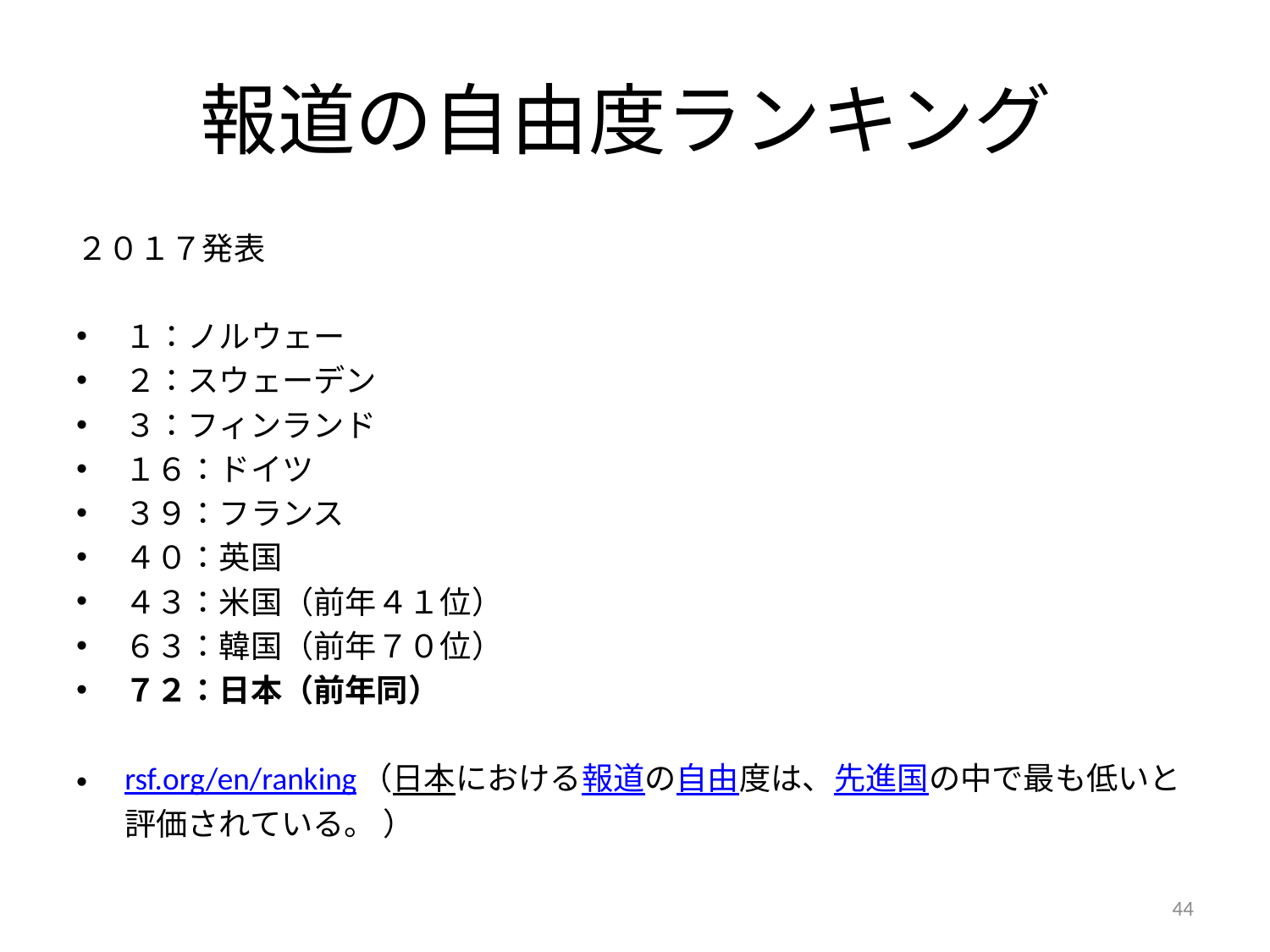

# 報道の自由度ランキング
２０１７発表

１：ノルウェー
２：スウェーデン
３：フィンランド
１６：ドイツ
３９：フランス
４０：英国
４３：米国（前年４１位）
６３：韓国（前年７０位）
７２：日本（前年同）

rsf.org/en/ranking  （日本における報道の自由度は、先進国の中で最も低いと評価されている。 ）

44